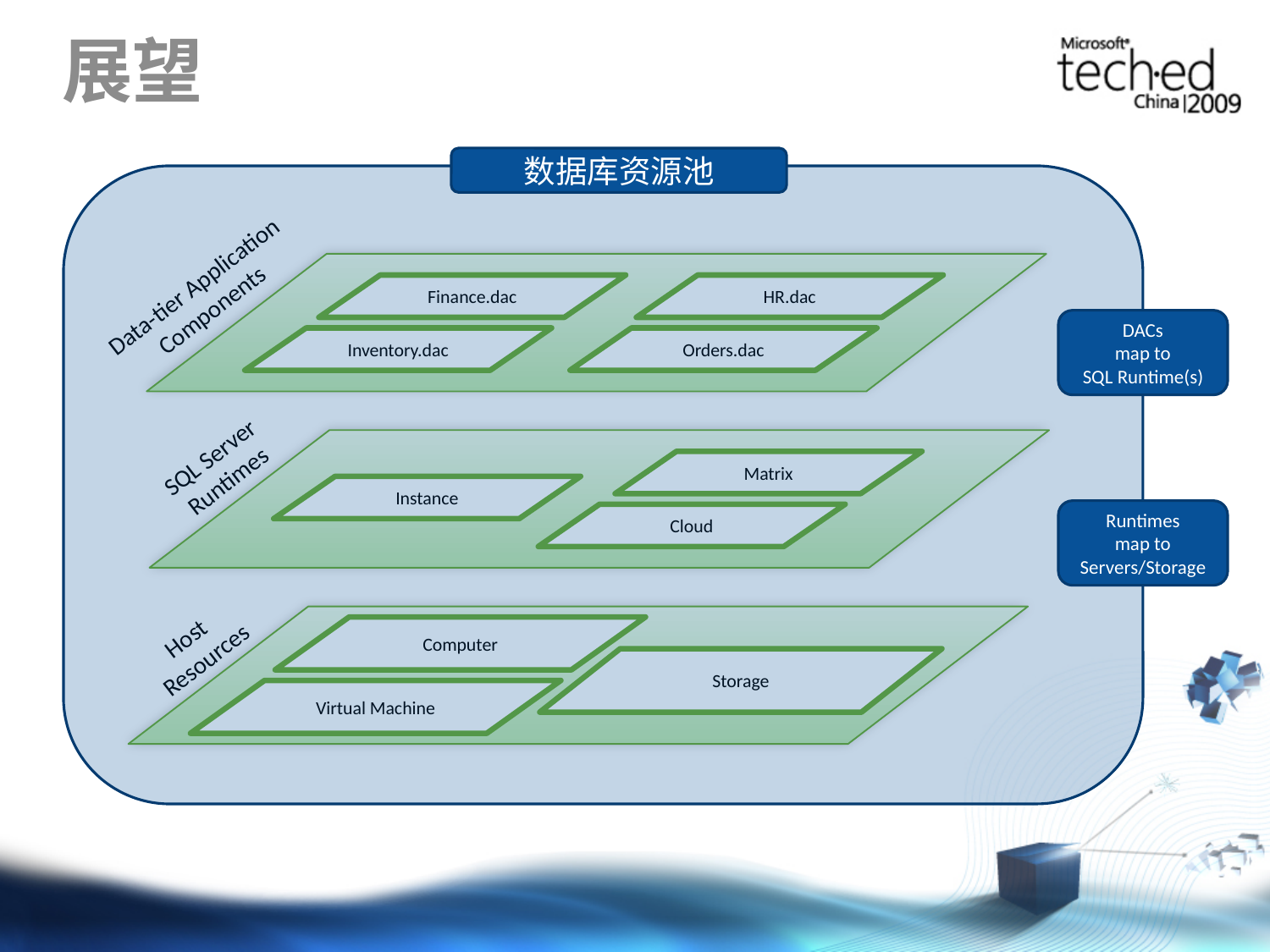

# 展望
数据库资源池

Data-tier Application
Components
Finance.dac
HR.dac
Inventory.dac
Orders.dac
DACs
map to
SQL Runtime(s)

SQL Server Runtimes
Matrix
Instance
Cloud
Runtimes
map to
Servers/Storage

Host
Resources
Computer
Storage
Virtual Machine